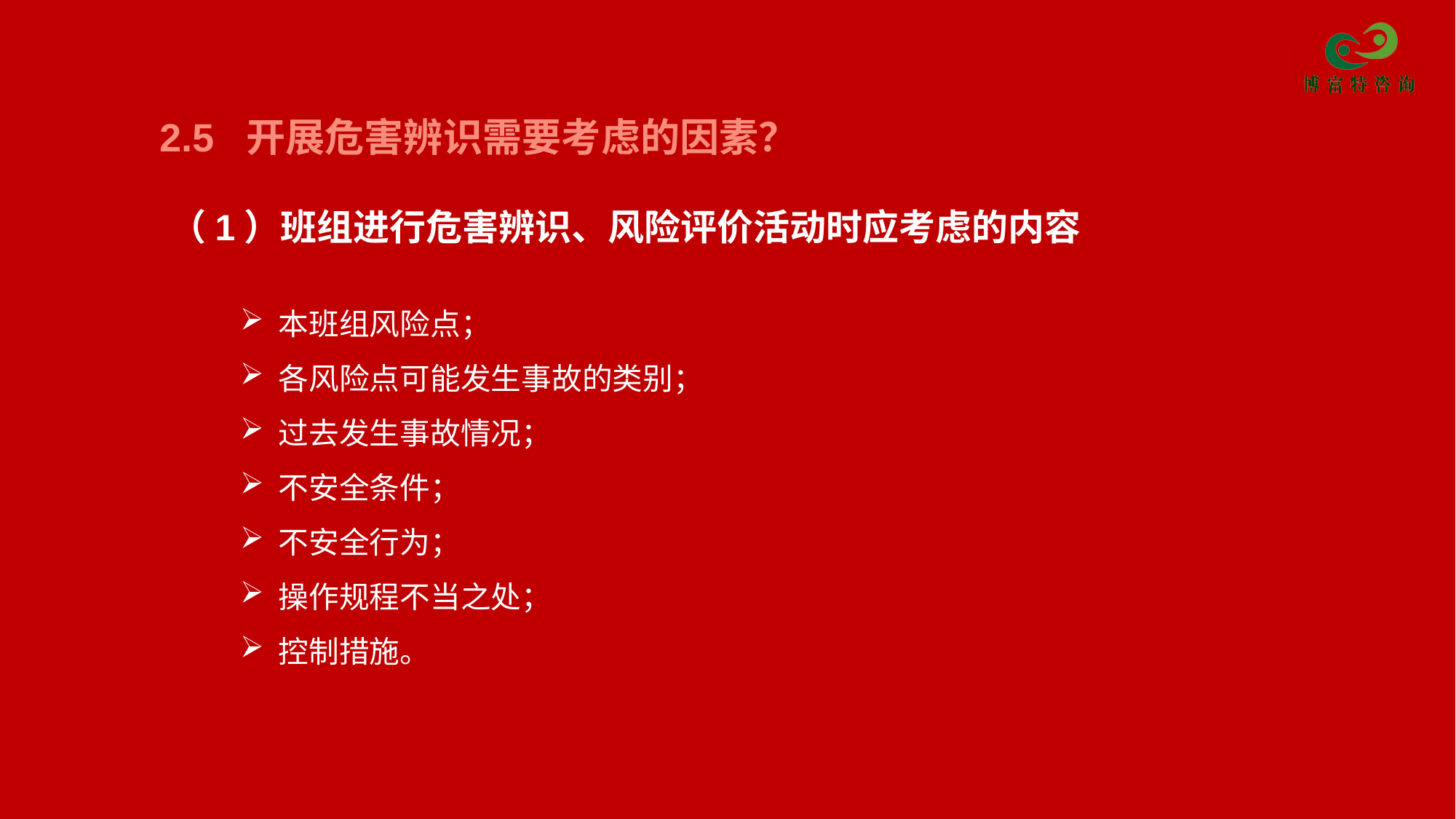

2.5  开展危害辨识需要考虑的因素？
（1）班组进行危害辨识、风险评价活动时应考虑的内容
 本班组风险点；
 各风险点可能发生事故的类别；
 过去发生事故情况；
 不安全条件；
 不安全行为；
 操作规程不当之处；
 控制措施。